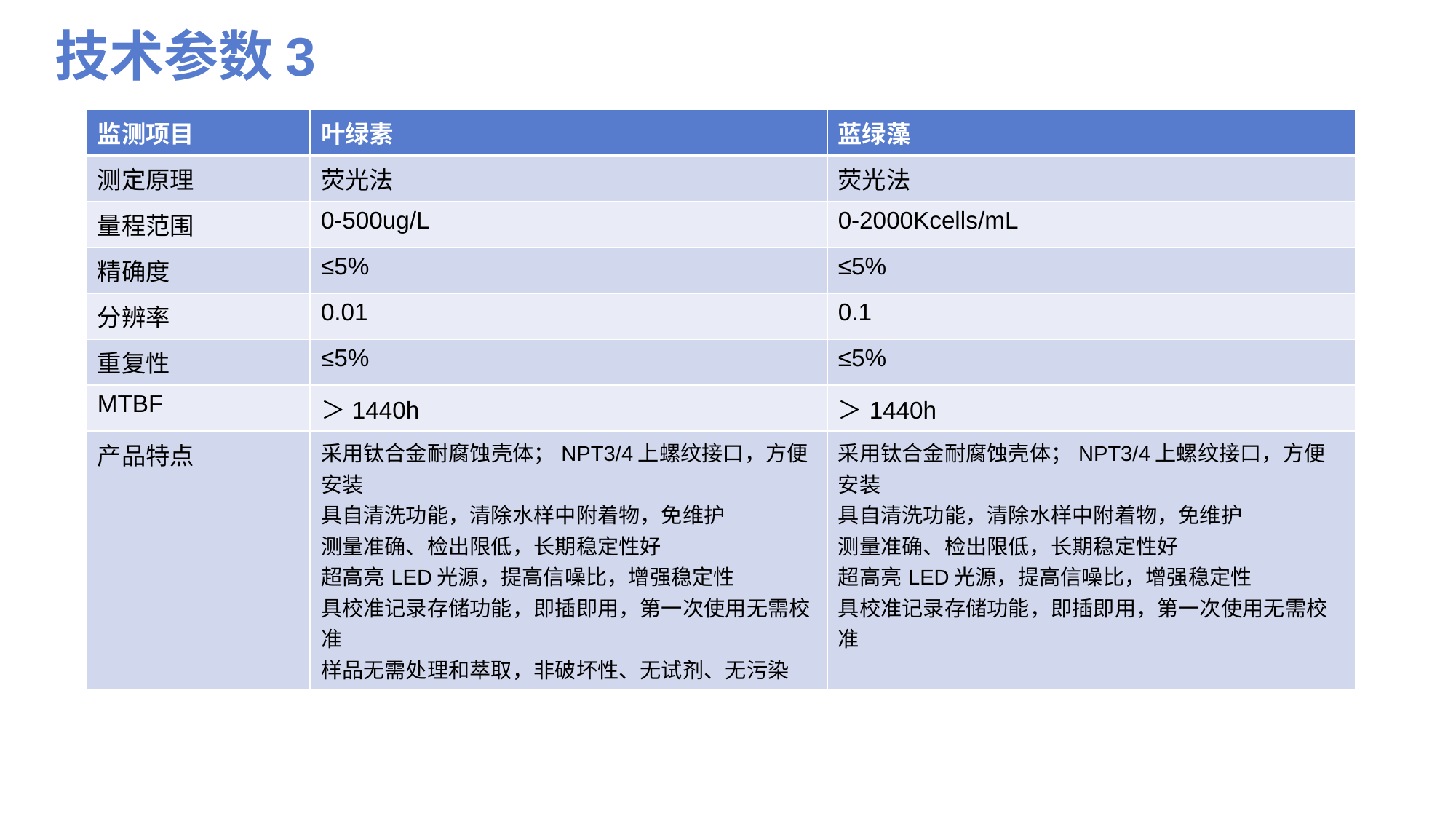

技术参数3
| 监测项目 | 叶绿素 | 蓝绿藻 |
| --- | --- | --- |
| 测定原理 | 荧光法 | 荧光法 |
| 量程范围 | 0-500ug/L | 0-2000Kcells/mL |
| 精确度 | ≤5% | ≤5% |
| 分辨率 | 0.01 | 0.1 |
| 重复性 | ≤5% | ≤5% |
| MTBF | ＞1440h | ＞1440h |
| 产品特点 | 采用钛合金耐腐蚀壳体；NPT3/4上螺纹接口，方便安装 具自清洗功能，清除水样中附着物，免维护 测量准确、检出限低，长期稳定性好 超高亮LED光源，提高信噪比，增强稳定性 具校准记录存储功能，即插即用，第一次使用无需校准 样品无需处理和萃取，非破坏性、无试剂、无污染 | 采用钛合金耐腐蚀壳体；NPT3/4上螺纹接口，方便安装 具自清洗功能，清除水样中附着物，免维护 测量准确、检出限低，长期稳定性好 超高亮LED光源，提高信噪比，增强稳定性 具校准记录存储功能，即插即用，第一次使用无需校准 |